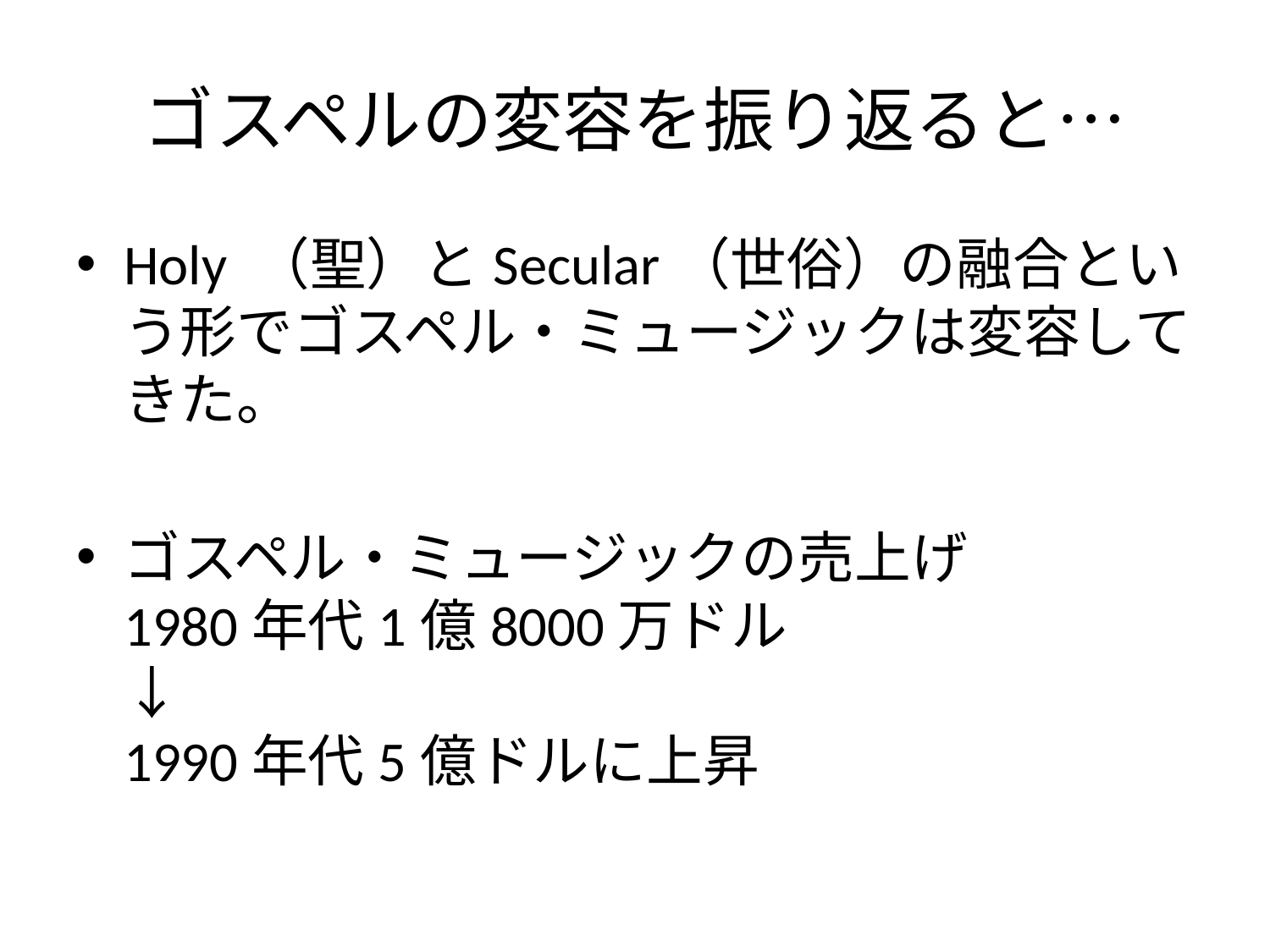

# ゴスペルの変容を振り返ると…
Holy （聖）とSecular（世俗）の融合という形でゴスペル・ミュージックは変容してきた。

ゴスペル・ミュージックの売上げ
1980年代1億8000万ドル
↓
1990年代5億ドルに上昇